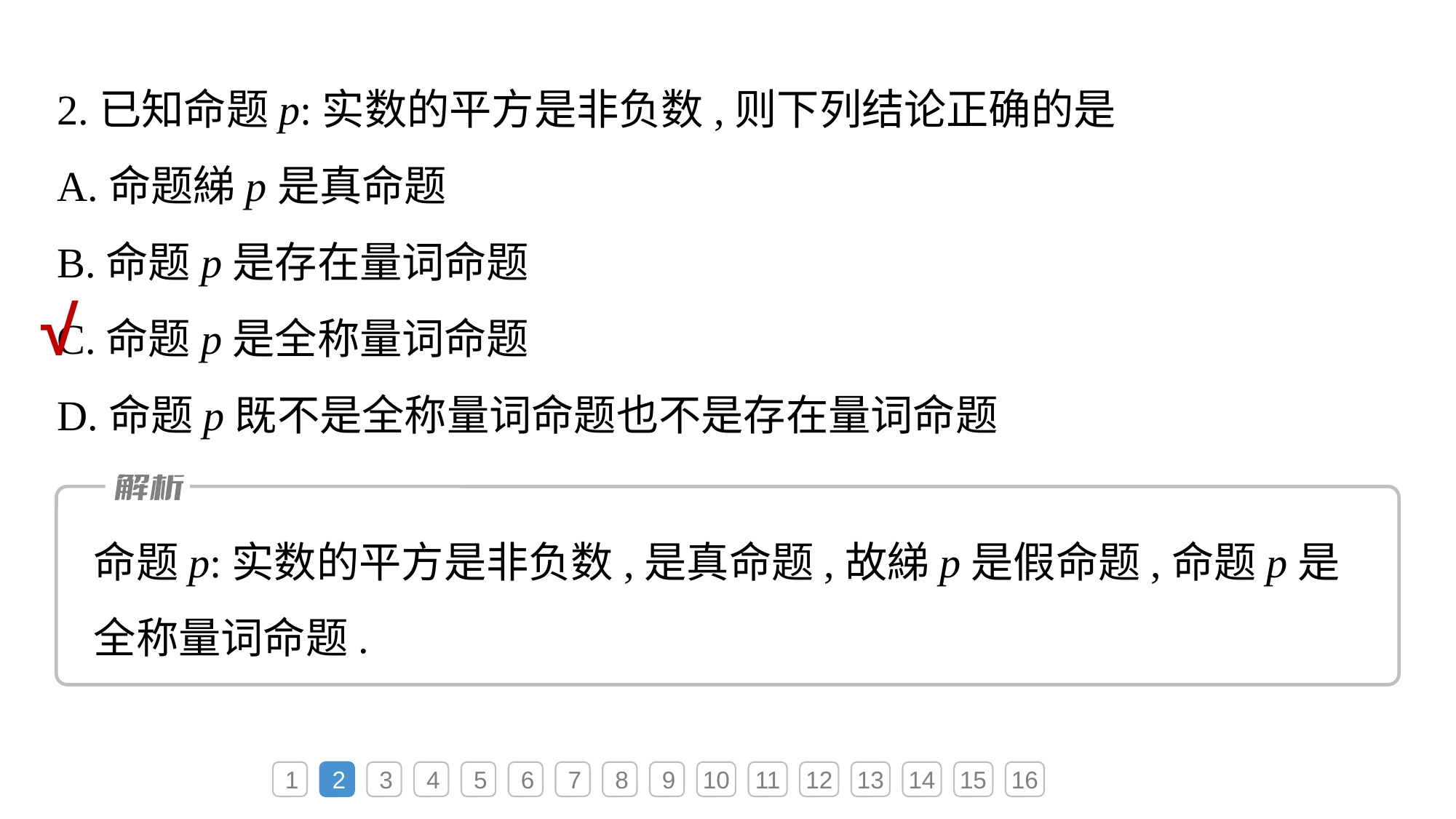

2.已知命题p:实数的平方是非负数,则下列结论正确的是
A.命题綈p是真命题
B.命题p是存在量词命题
C.命题p是全称量词命题
D.命题p既不是全称量词命题也不是存在量词命题
√

命题p:实数的平方是非负数,是真命题,故綈p是假命题,命题p是全称量词命题.
1
2
3
4
5
6
7
8
9
10
11
12
13
14
15
16